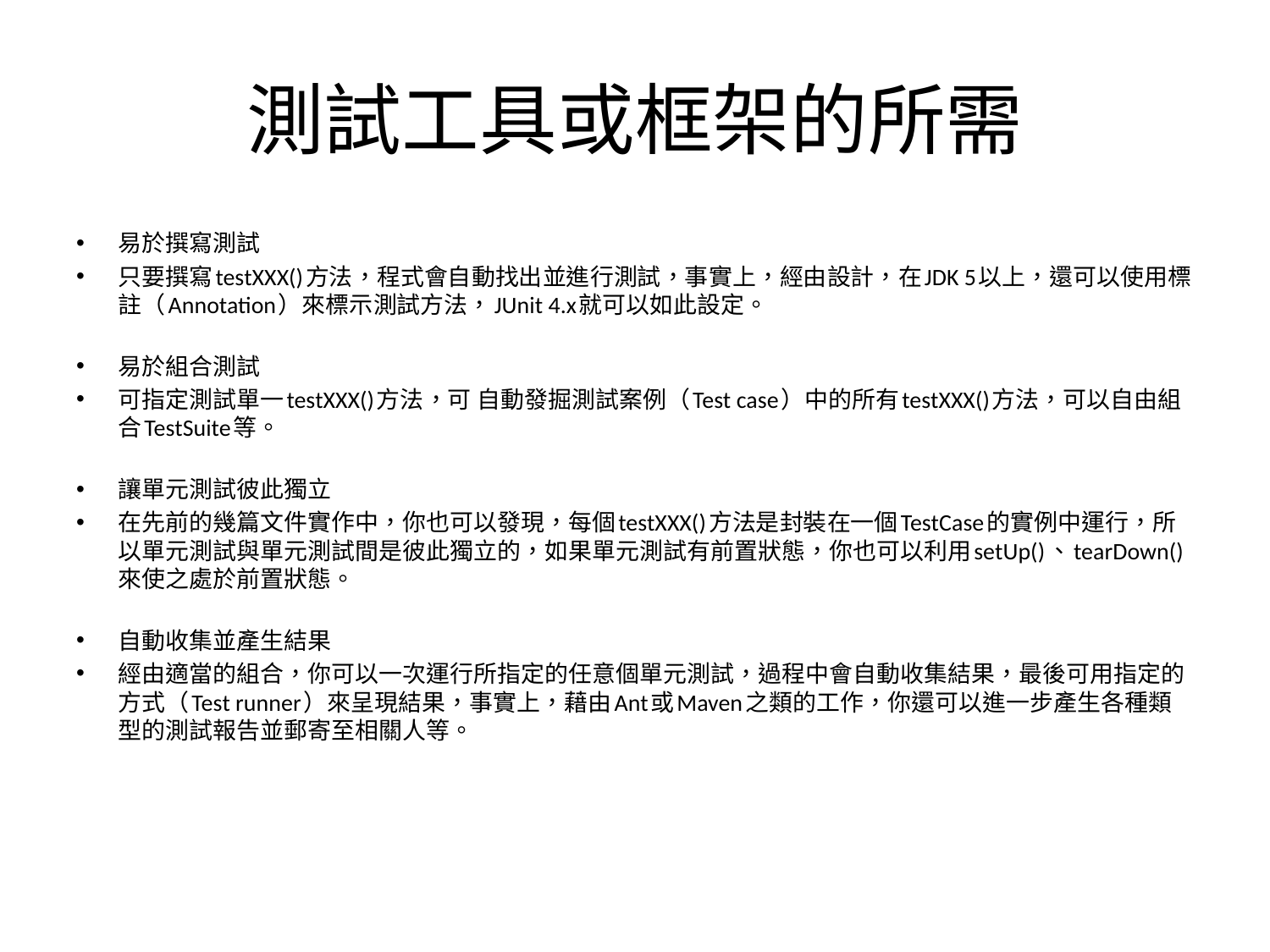

# 測試工具或框架的所需
易於撰寫測試
只要撰寫testXXX()方法，程式會自動找出並進行測試，事實上，經由設計，在JDK 5以上，還可以使用標註（Annotation）來標示測試方法，JUnit 4.x就可以如此設定。
易於組合測試
可指定測試單一testXXX()方法，可 自動發掘測試案例（Test case）中的所有testXXX()方法，可以自由組合TestSuite等。
讓單元測試彼此獨立
在先前的幾篇文件實作中，你也可以發現，每個testXXX()方法是封裝在一個TestCase的實例中運行，所以單元測試與單元測試間是彼此獨立的，如果單元測試有前置狀態，你也可以利用setUp()、tearDown()來使之處於前置狀態。
自動收集並產生結果
經由適當的組合，你可以一次運行所指定的任意個單元測試，過程中會自動收集結果，最後可用指定的方式（Test runner）來呈現結果，事實上，藉由Ant或Maven之類的工作，你還可以進一步產生各種類型的測試報告並郵寄至相關人等。